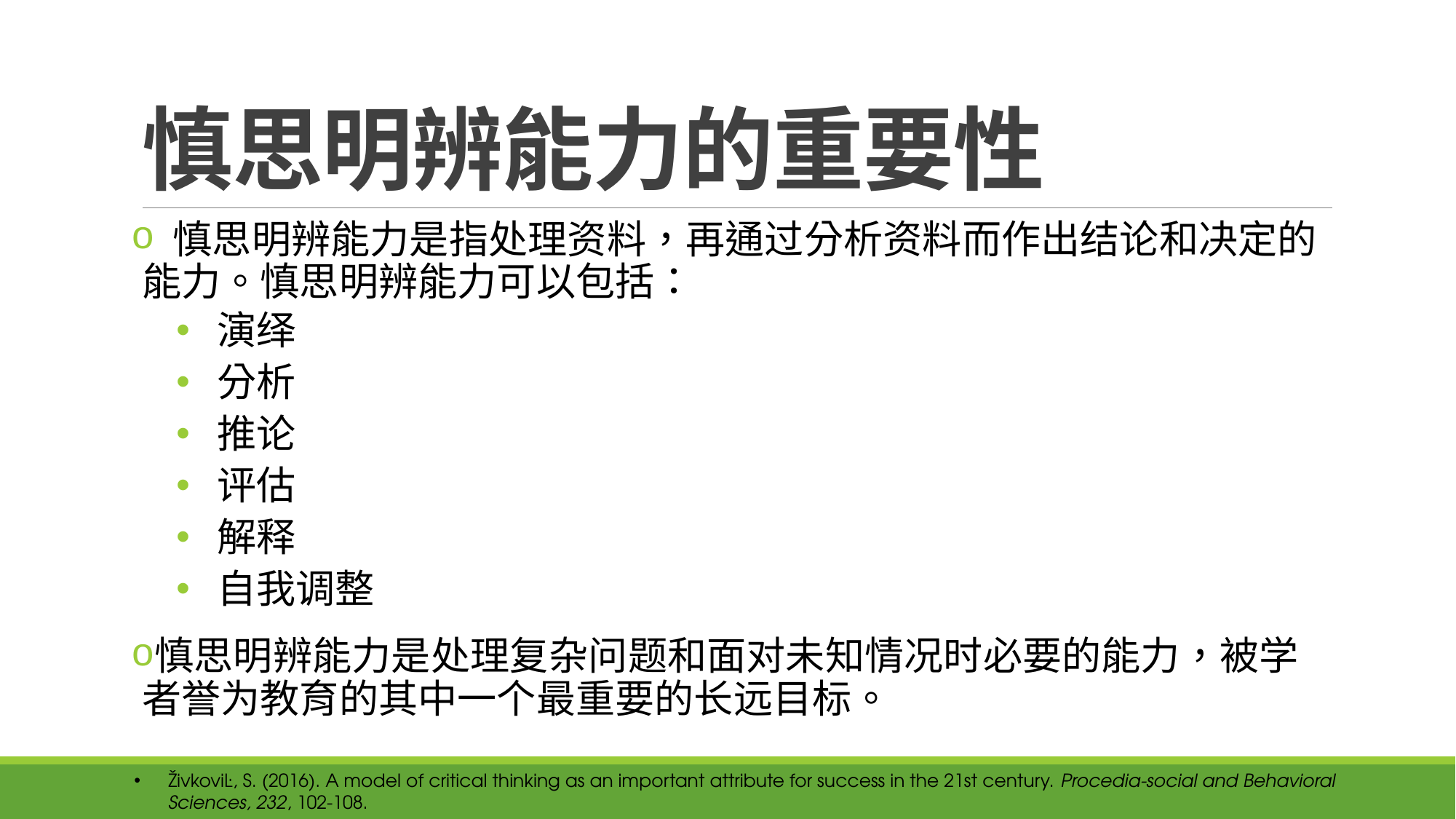

# 慎思明辨能力的重要性
 慎思明辨能力是指处理资料，再通过分析资料而作出结论和决定的能力。慎思明辨能力可以包括：
 演绎
 分析
 推论
 评估
 解释
 自我调整
慎思明辨能力是处理复杂问题和面对未知情况时必要的能力，被学者誉为教育的其中一个最重要的长远目标。
ŽivkoviĿ, S. (2016). A model of critical thinking as an important attribute for success in the 21st century. Procedia-social and Behavioral Sciences, 232, 102-108.